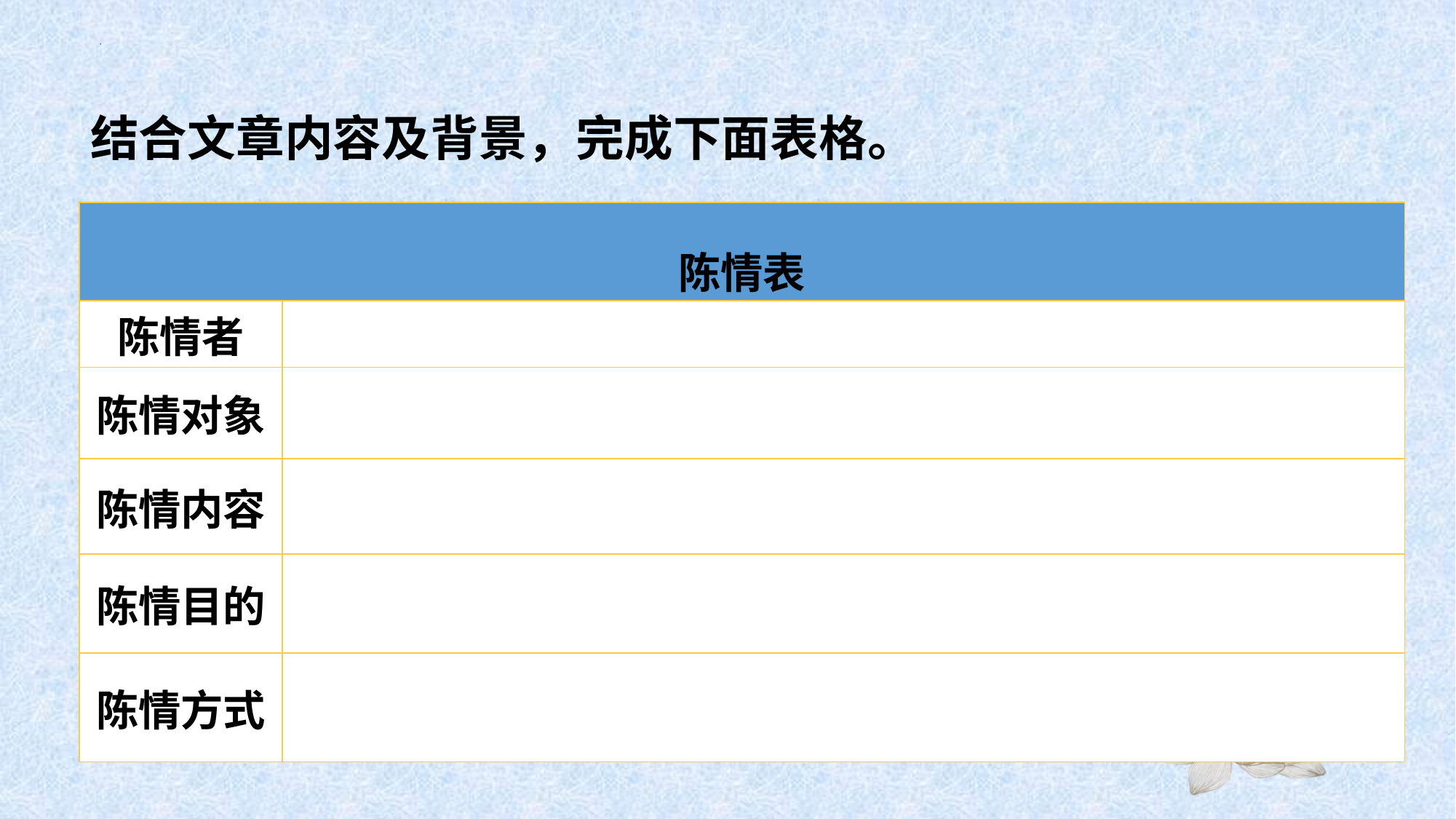

结合文章内容及背景，完成下面表格。
| 陈情表 |  |
| --- | --- |
| 陈情者 |  |
| 陈情对象 |  |
| 陈情内容 |  |
| 陈情目的 |  |
| 陈情方式 |  |